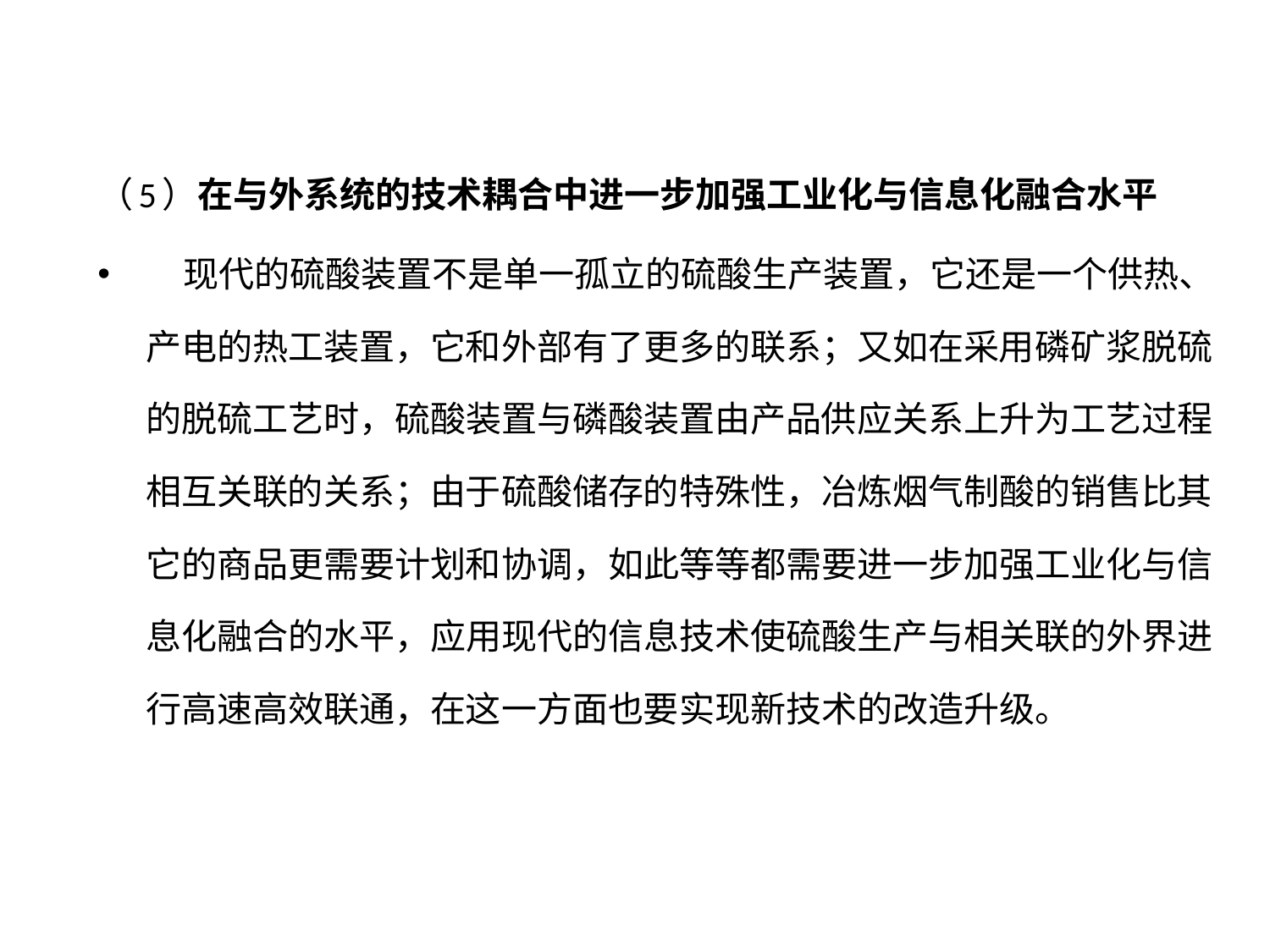

（5）在与外系统的技术耦合中进一步加强工业化与信息化融合水平
    现代的硫酸装置不是单一孤立的硫酸生产装置，它还是一个供热、产电的热工装置，它和外部有了更多的联系；又如在采用磷矿浆脱硫的脱硫工艺时，硫酸装置与磷酸装置由产品供应关系上升为工艺过程相互关联的关系；由于硫酸储存的特殊性，冶炼烟气制酸的销售比其它的商品更需要计划和协调，如此等等都需要进一步加强工业化与信息化融合的水平，应用现代的信息技术使硫酸生产与相关联的外界进行高速高效联通，在这一方面也要实现新技术的改造升级。